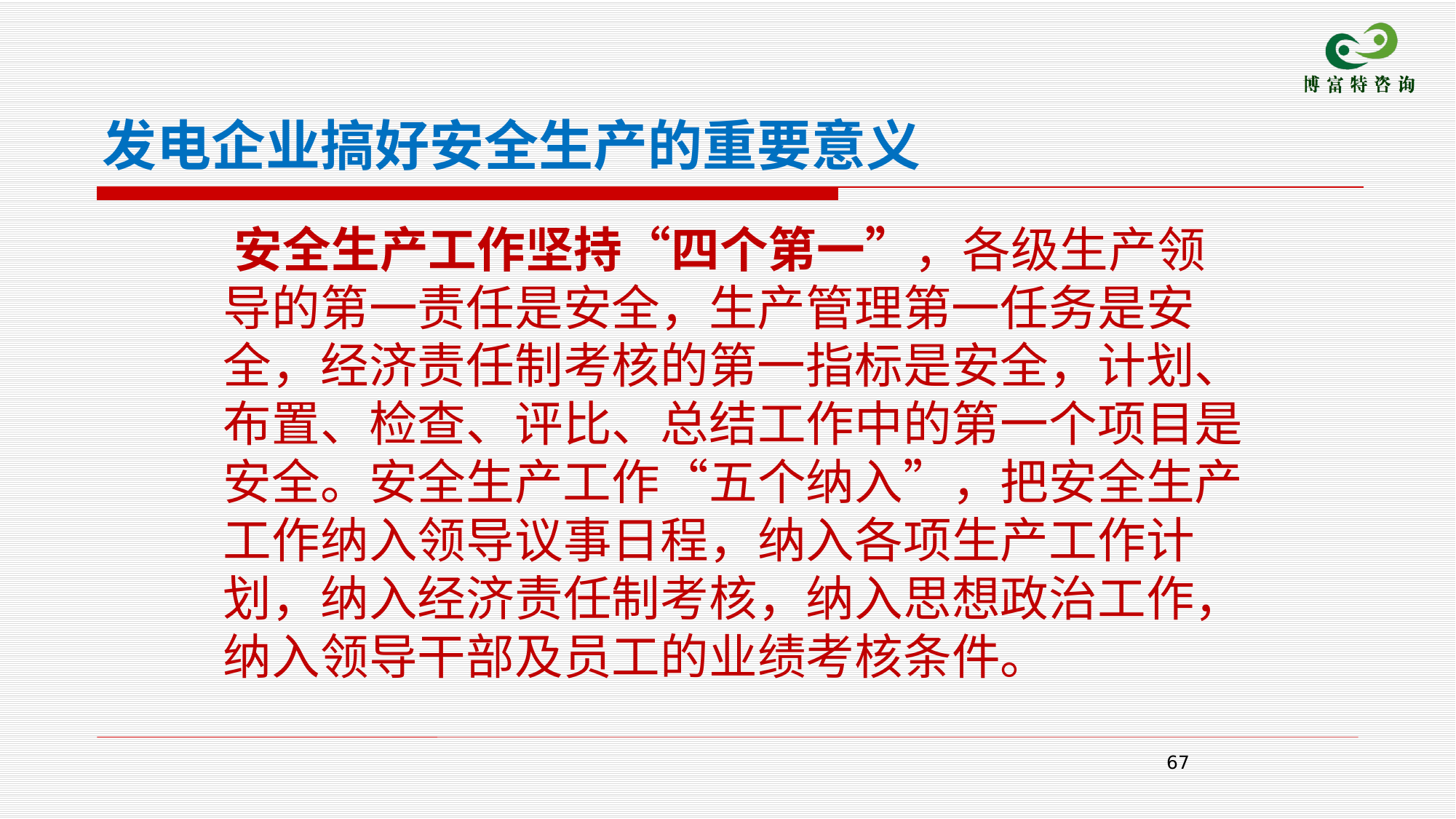

发电企业搞好安全生产的重要意义
      安全生产工作坚持“四个第一”，各级生产领导的第一责任是安全，生产管理第一任务是安全，经济责任制考核的第一指标是安全，计划、布置、检查、评比、总结工作中的第一个项目是安全。安全生产工作“五个纳入”，把安全生产工作纳入领导议事日程，纳入各项生产工作计划，纳入经济责任制考核，纳入思想政治工作，纳入领导干部及员工的业绩考核条件。

67